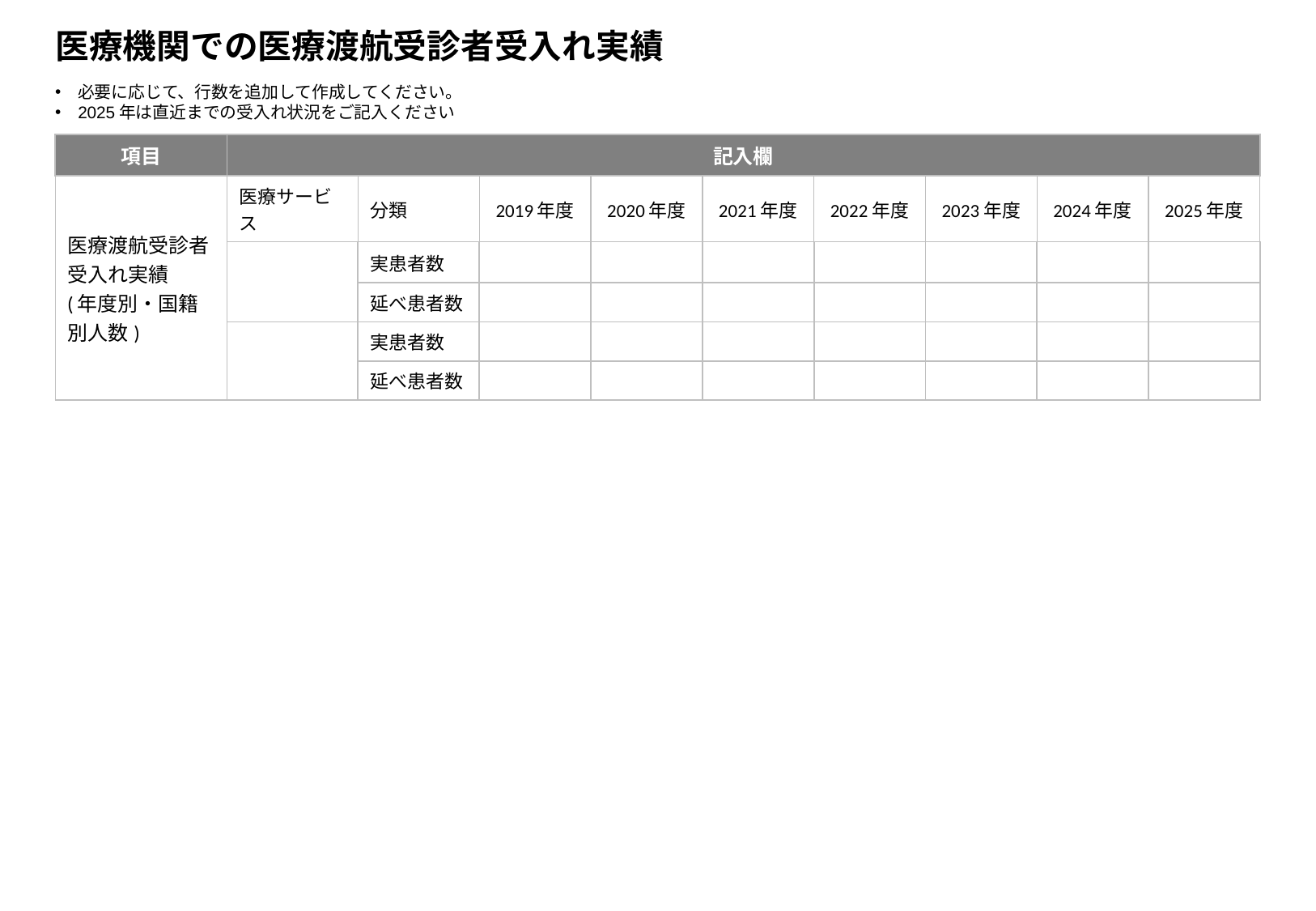

# 医療機関での医療渡航受診者受入れ実績
必要に応じて、行数を追加して作成してください。
2025年は直近までの受入れ状況をご記入ください
| 項目 | 記入欄 |  |  |  |  |  |  |  |  |
| --- | --- | --- | --- | --- | --- | --- | --- | --- | --- |
| 医療渡航受診者 受入れ実績 (年度別・国籍別人数) | 医療サービス | 分類 | 2019年度 | 2020年度 | 2021年度 | 2022年度 | 2023年度 | 2024年度 | 2025年度 |
|  |  | 実患者数 |  |  |  |  |  |  |  |
|  |  | 延べ患者数 |  |  |  |  |  |  |  |
|  |  | 実患者数 |  |  |  |  |  |  |  |
|  |  | 延べ患者数 |  |  |  |  |  |  |  |